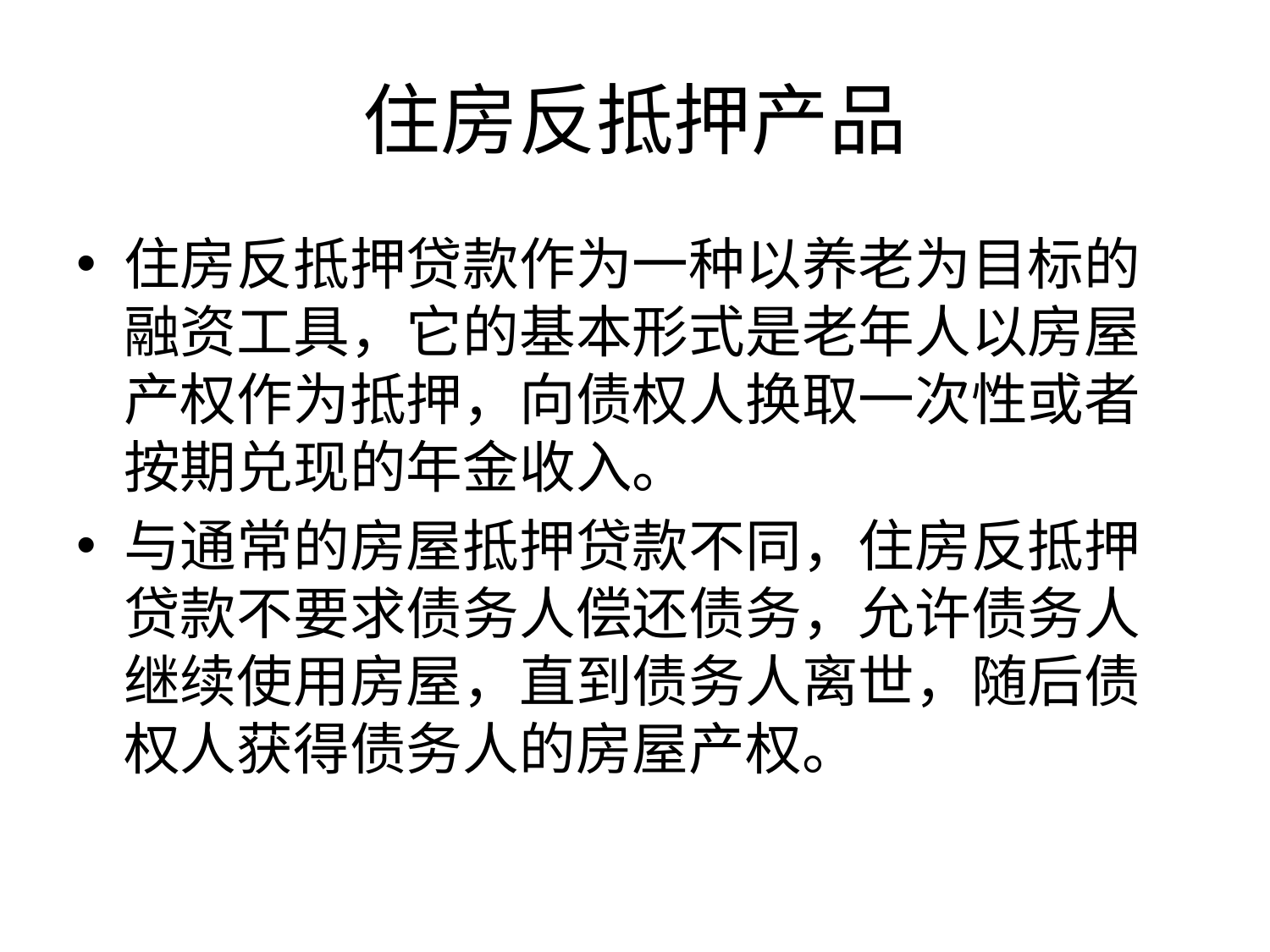

# 住房反抵押产品
住房反抵押贷款作为一种以养老为目标的融资工具，它的基本形式是老年人以房屋产权作为抵押，向债权人换取一次性或者按期兑现的年金收入。
与通常的房屋抵押贷款不同，住房反抵押贷款不要求债务人偿还债务，允许债务人继续使用房屋，直到债务人离世，随后债权人获得债务人的房屋产权。